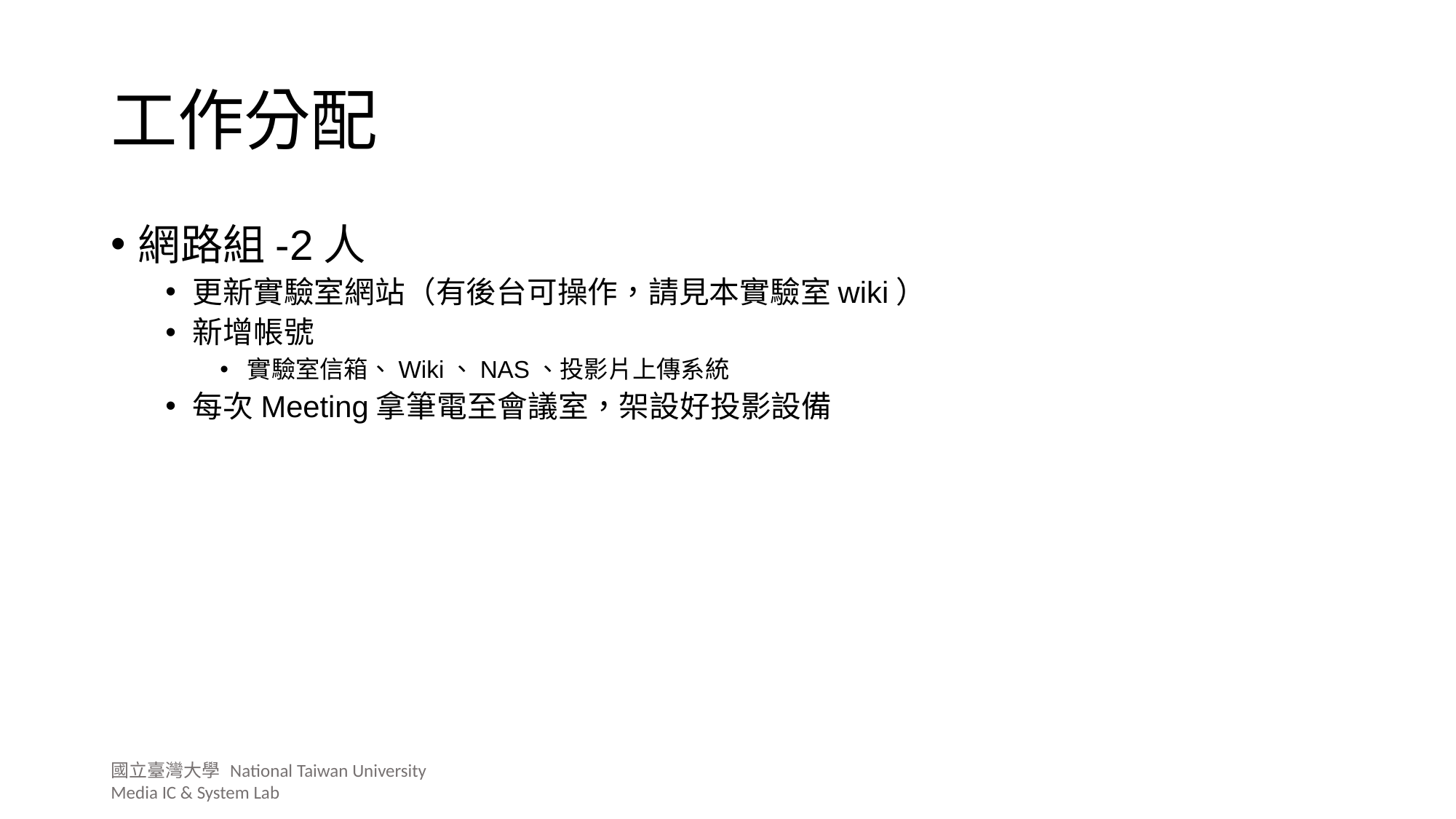

# 工作分配
網路組-2人
更新實驗室網站（有後台可操作，請見本實驗室wiki）
新增帳號
實驗室信箱、Wiki、NAS、投影片上傳系統
每次Meeting拿筆電至會議室，架設好投影設備
國立臺灣大學 National Taiwan University Media IC & System Lab